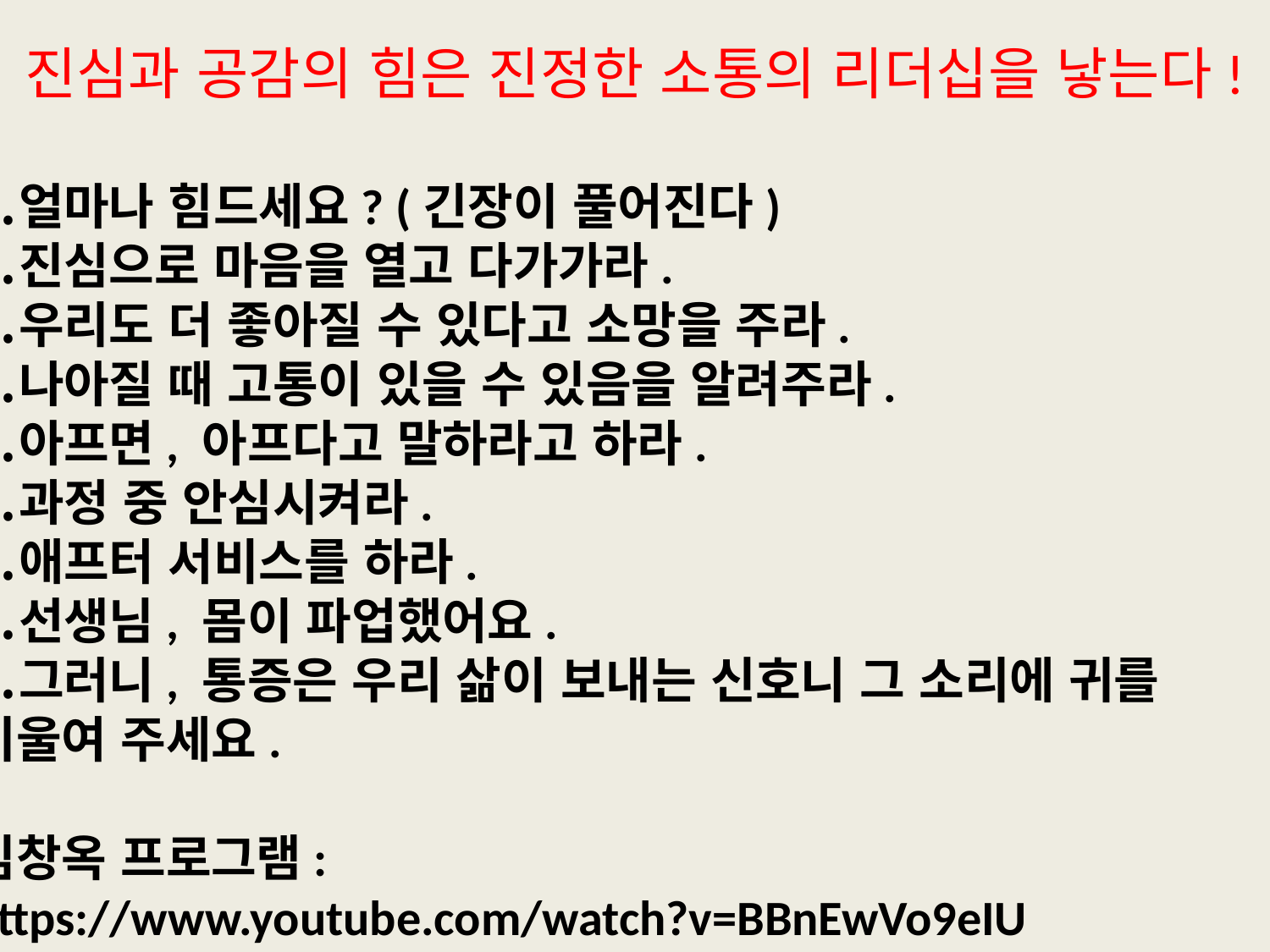

진심과 공감의 힘은 진정한 소통의 리더십을 낳는다!
얼마나 힘드세요? (긴장이 풀어진다)
진심으로 마음을 열고 다가가라.
우리도 더 좋아질 수 있다고 소망을 주라.
나아질 때 고통이 있을 수 있음을 알려주라.
아프면, 아프다고 말하라고 하라.
과정 중 안심시켜라.
애프터 서비스를 하라.
선생님, 몸이 파업했어요.
그러니, 통증은 우리 삶이 보내는 신호니 그 소리에 귀를
기울여 주세요.

김창옥 프로그램:
https://www.youtube.com/watch?v=BBnEwVo9eIU